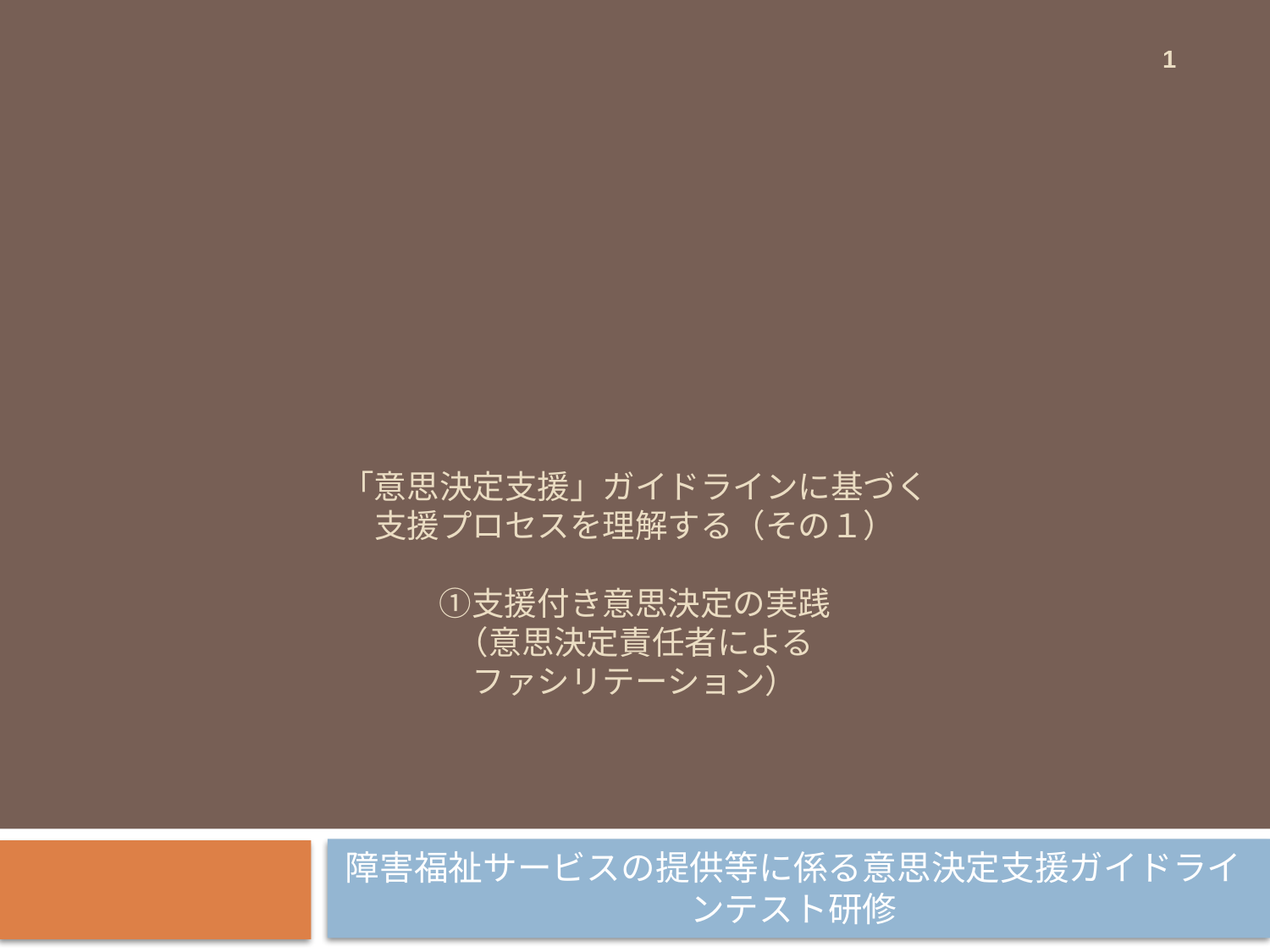

1
# 「意思決定支援」ガイドラインに基づく 支援プロセスを理解する（その１） ①支援付き意思決定の実践 （意思決定責任者による ファシリテーション）
障害福祉サービスの提供等に係る意思決定支援ガイドラインテスト研修